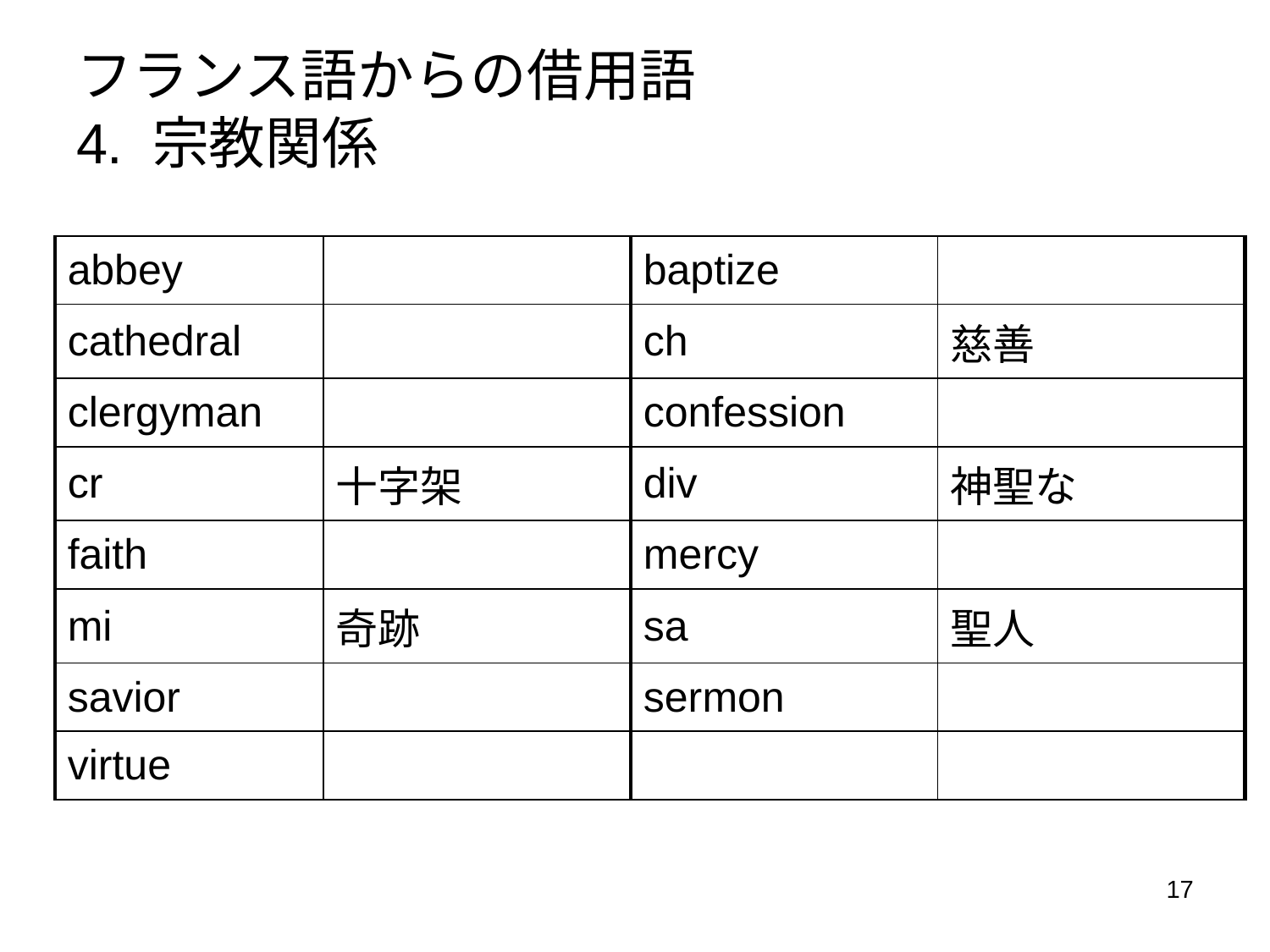

フランス語からの借用語
4. 宗教関係
| abbey |  | baptize |  |
| --- | --- | --- | --- |
| cathedral |  | ch | 慈善 |
| clergyman |  | confession |  |
| cr | 十字架 | div | 神聖な |
| faith |  | mercy |  |
| mi | 奇跡 | sa | 聖人 |
| savior |  | sermon |  |
| virtue |  |  |  |
17